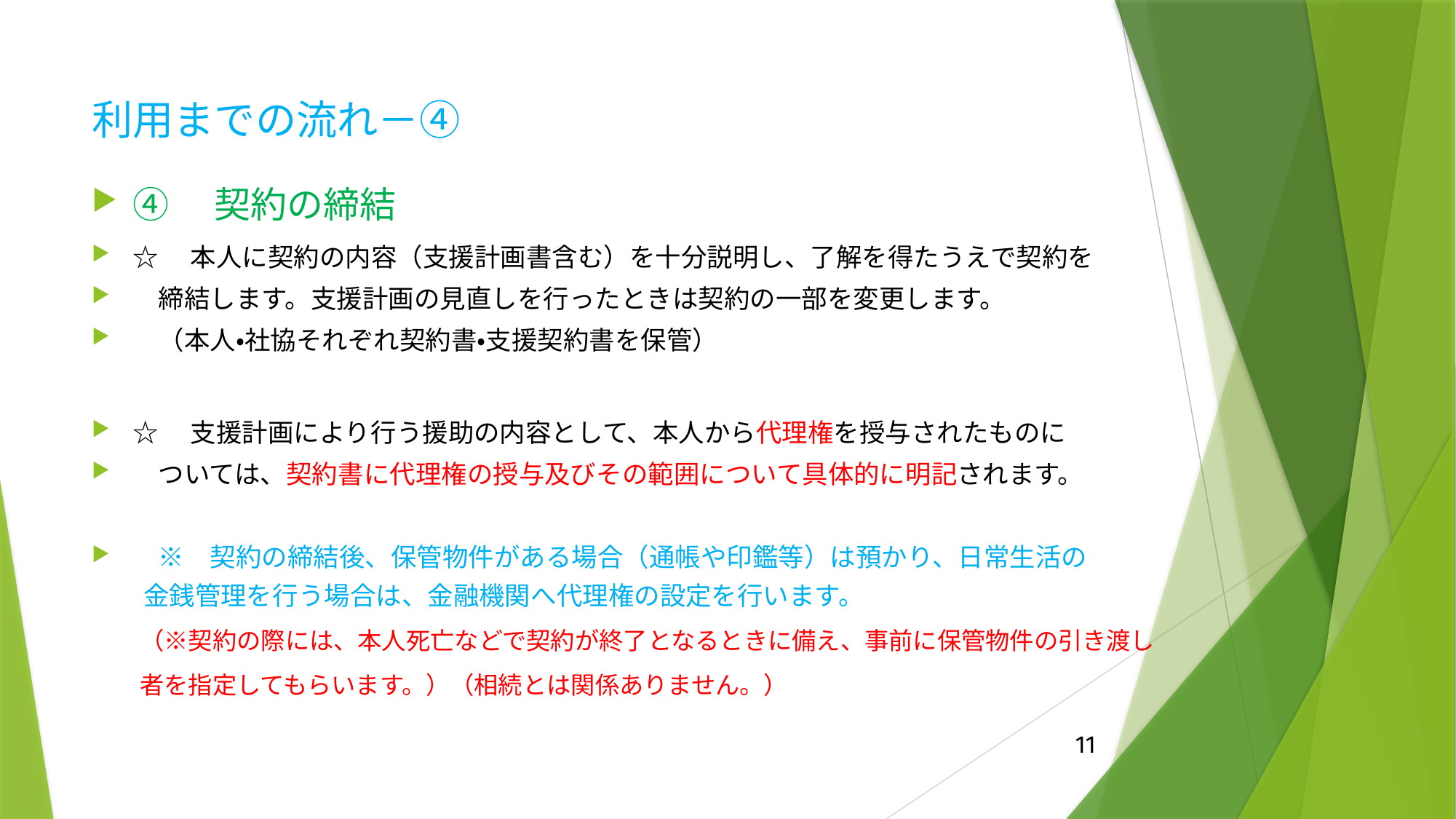

# 利用までの流れ－④
④　契約の締結
☆　本人に契約の内容（支援計画書含む）を十分説明し、了解を得たうえで契約を
　締結します。支援計画の見直しを行ったときは契約の一部を変更します。
　（本人・社協それぞれ契約書・支援契約書を保管）

☆　支援計画により行う援助の内容として、本人から代理権を授与されたものに
　ついては、契約書に代理権の授与及びその範囲について具体的に明記されます。

　※　契約の締結後、保管物件がある場合（通帳や印鑑等）は預かり、日常生活の
　　金銭管理を行う場合は、金融機関へ代理権の設定を行います。
　　（※契約の際には、本人死亡などで契約が終了となるときに備え、事前に保管物件の引き渡し
　　者を指定してもらいます。）（相続とは関係ありません。）
11